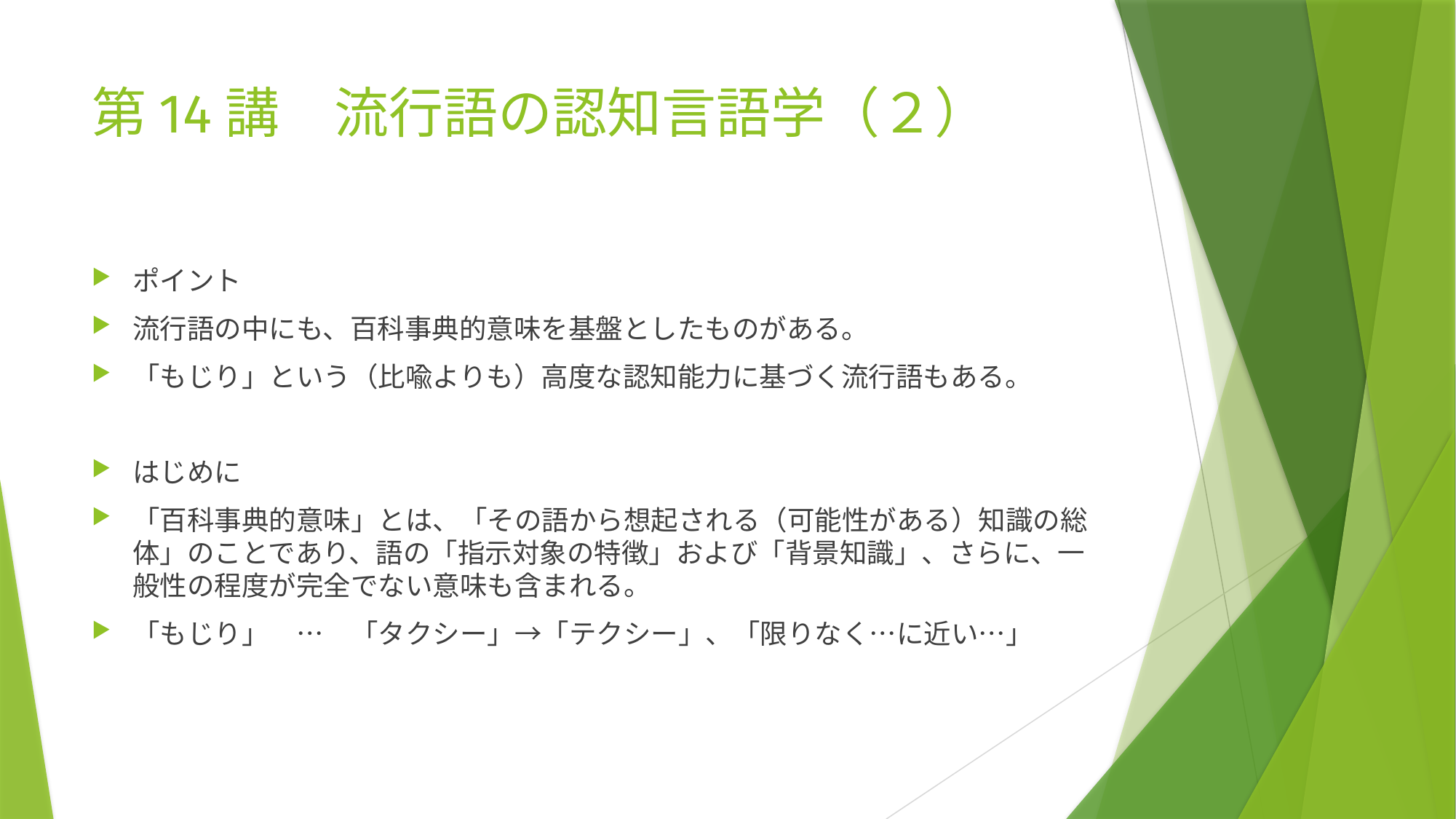

# 第14講　流行語の認知言語学（２）
ポイント
流行語の中にも、百科事典的意味を基盤としたものがある。
「もじり」という（比喩よりも）高度な認知能力に基づく流行語もある。

はじめに
「百科事典的意味」とは、「その語から想起される（可能性がある）知識の総体」のことであり、語の「指示対象の特徴」および「背景知識」、さらに、一般性の程度が完全でない意味も含まれる。
「もじり」　…　「タクシー」→「テクシー」、「限りなく…に近い…」